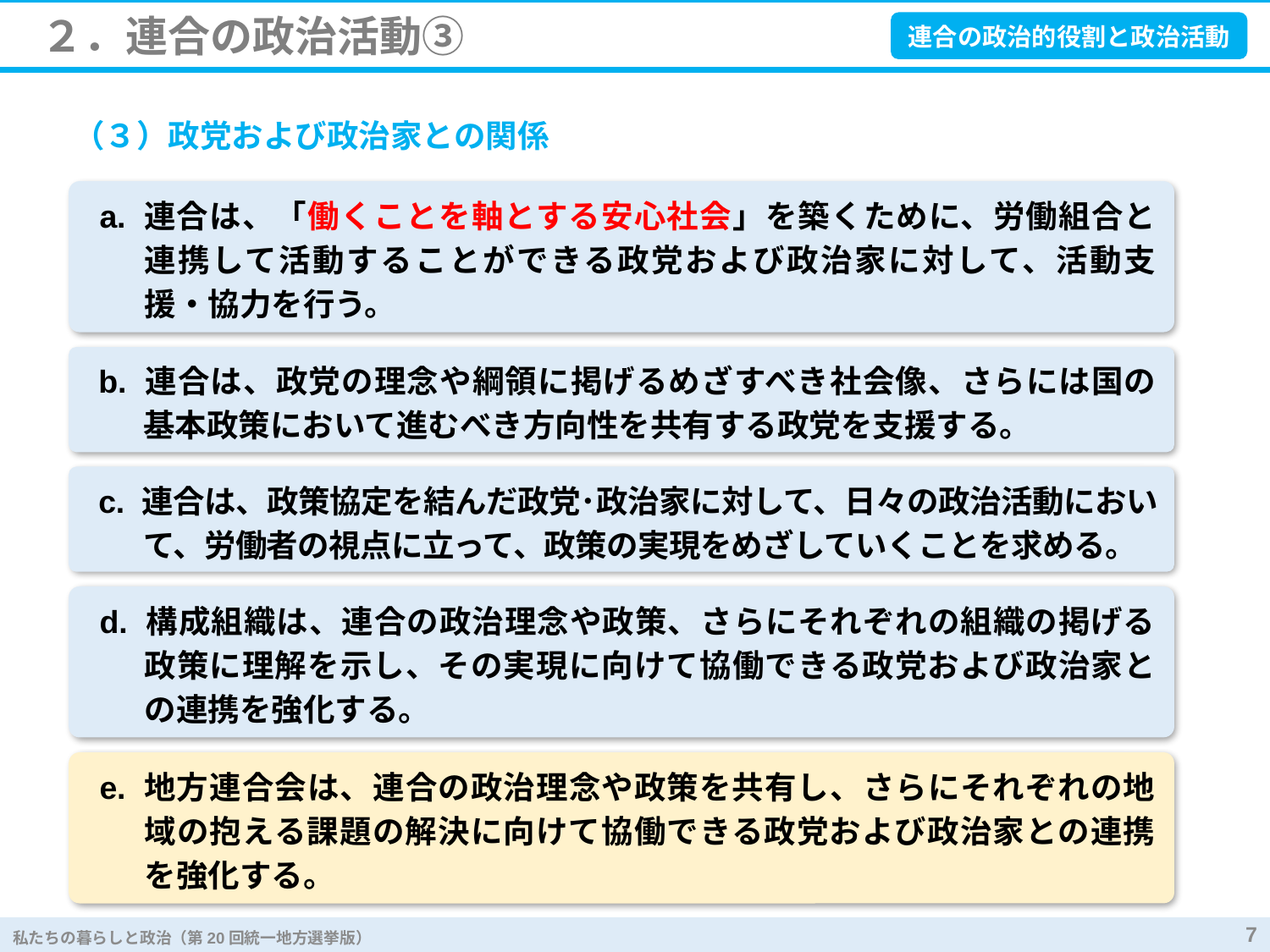

２．連合の政治活動③

連合の政治的役割と政治活動
（３）政党および政治家との関係
a. 連合は、「働くことを軸とする安心社会」を築くために、労働組合と連携して活動することができる政党および政治家に対して、活動支援・協力を行う。
b. 連合は、政党の理念や綱領に掲げるめざすべき社会像、さらには国の基本政策において進むべき方向性を共有する政党を支援する。
c. 連合は、政策協定を結んだ政党･政治家に対して、日々の政治活動において、労働者の視点に立って、政策の実現をめざしていくことを求める。
d. 構成組織は、連合の政治理念や政策、さらにそれぞれの組織の掲げる政策に理解を示し、その実現に向けて協働できる政党および政治家との連携を強化する。
e. 地方連合会は、連合の政治理念や政策を共有し、さらにそれぞれの地域の抱える課題の解決に向けて協働できる政党および政治家との連携を強化する。
7
私たちの暮らしと政治（第20回統一地方選挙版）